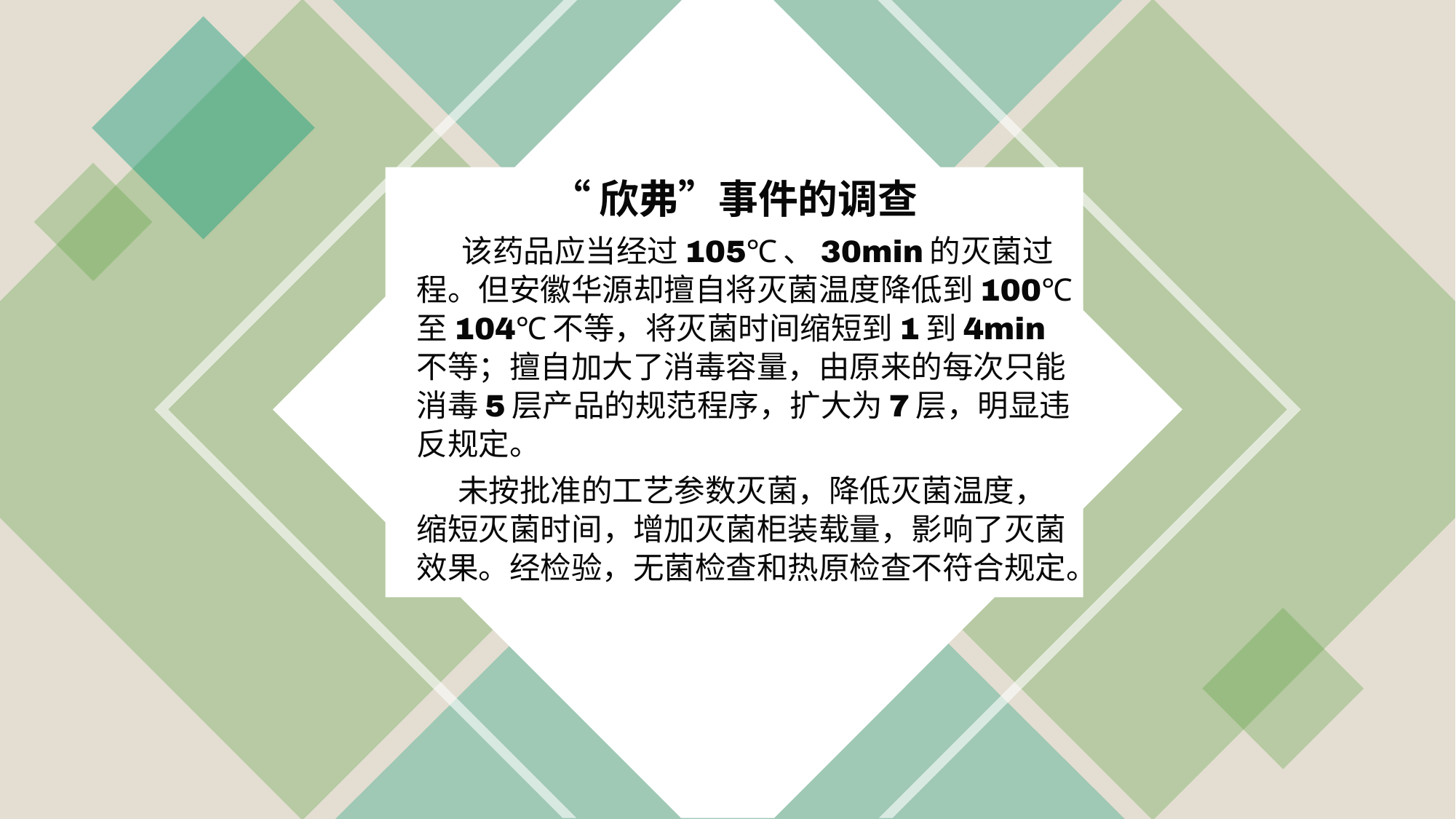

“欣弗”事件的调查
　     该药品应当经过105℃、30min的灭菌过程。但安徽华源却擅自将灭菌温度降低到100℃至104℃不等，将灭菌时间缩短到1到4min不等；擅自加大了消毒容量，由原来的每次只能消毒5层产品的规范程序，扩大为7层，明显违反规定。
        未按批准的工艺参数灭菌，降低灭菌温度，缩短灭菌时间，增加灭菌柜装载量，影响了灭菌效果。经检验，无菌检查和热原检查不符合规定。